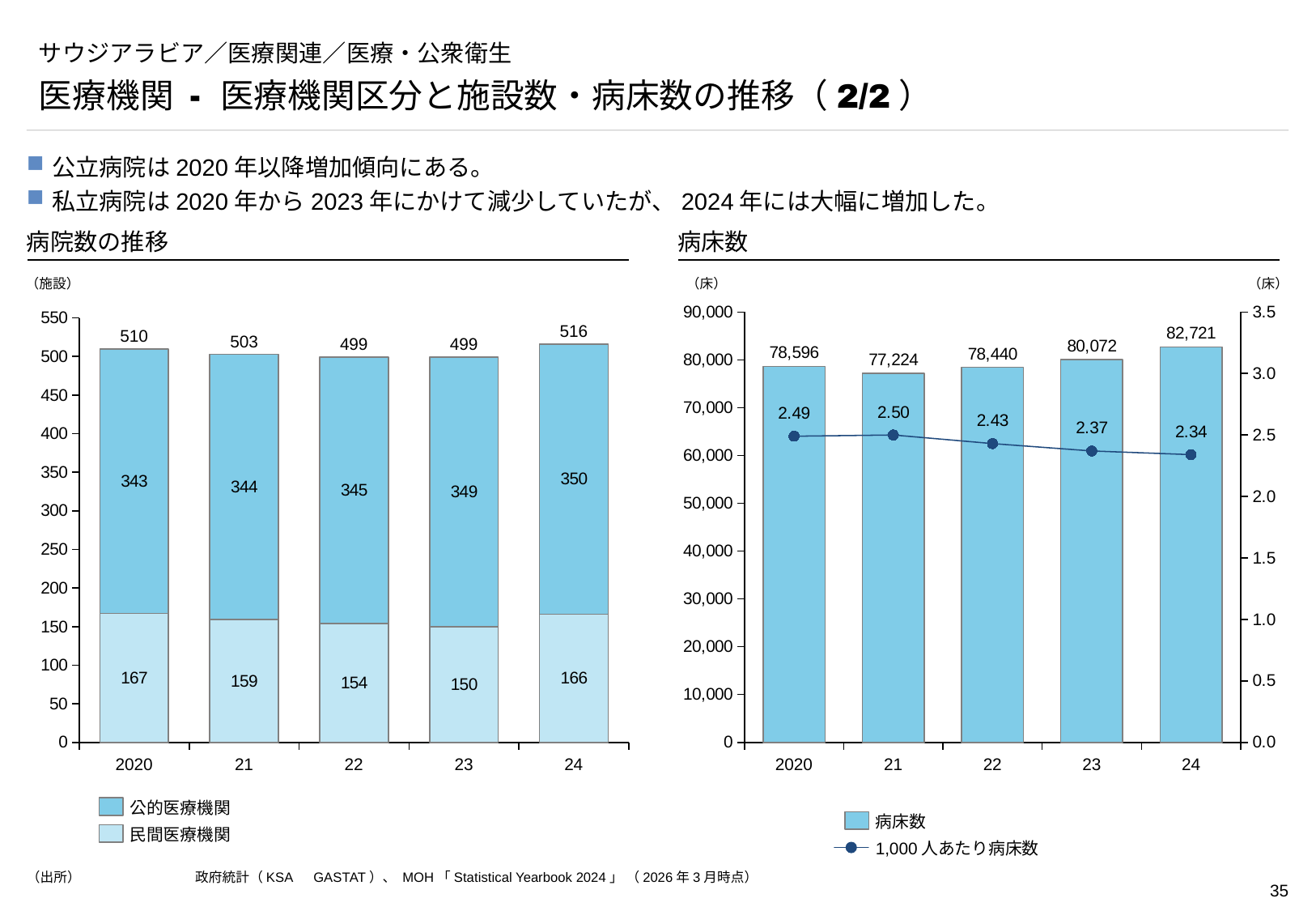

# サウジアラビア／医療関連／医療・公衆衛生
医療機関 - 医療機関区分と施設数・病床数の推移（2/2）
公立病院は2020年以降増加傾向にある。
私立病院は2020年から2023年にかけて減少していたが、2024年には大幅に増加した。
病院数の推移
病床数
（施設）
（床）
（床）

### Chart

| Category |  |  |
|---|---|---|

### Chart

| Category |  |  |
|---|---|---|
516
510
503
499
499
2020
21
22
23
24
2020
21
22
23
24
公的医療機関

病床数

民間医療機関

1,000人あたり病床数

（出所）	政府統計（KSA　GASTAT）、 MOH「Statistical Yearbook 2024」 （2026年3月時点）